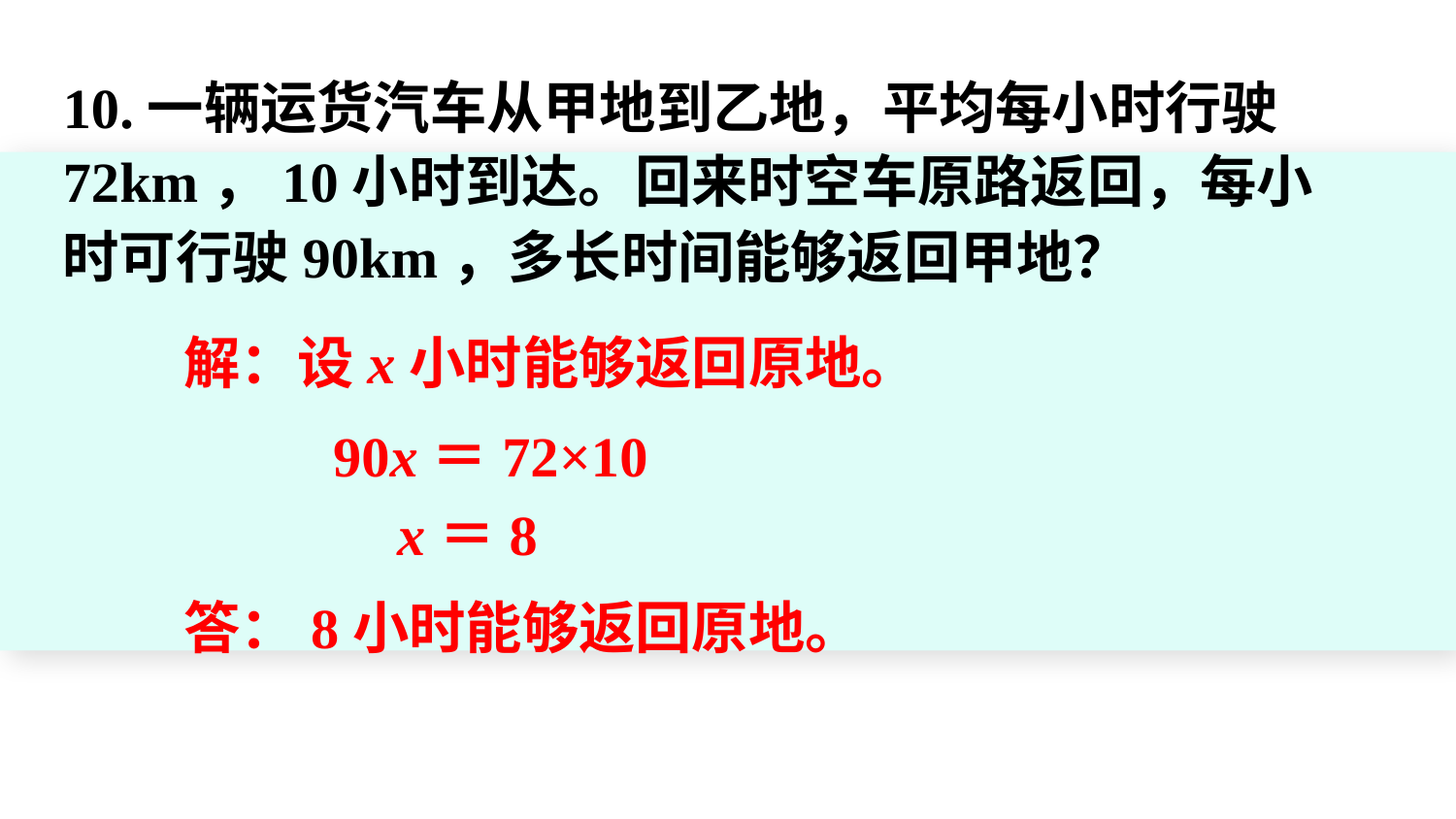

10.一辆运货汽车从甲地到乙地，平均每小时行驶72km，10小时到达。回来时空车原路返回，每小
时可行驶90km，多长时间能够返回甲地？
解：设x小时能够返回原地。
90x＝72×10
x＝8
答：8小时能够返回原地。